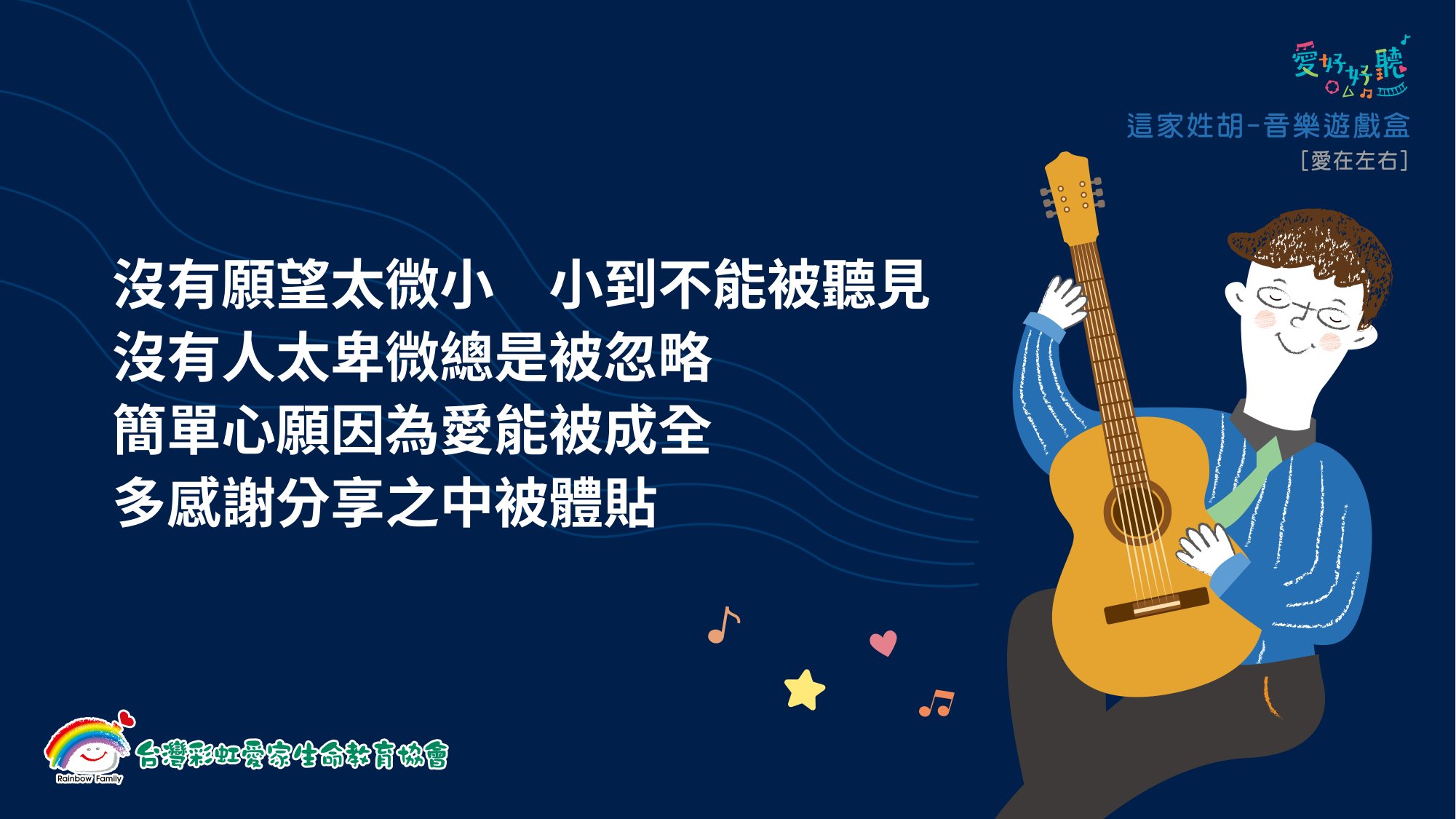

沒有願望太微小　小到不能被聽見
沒有人太卑微總是被忽略
簡單心願因為愛能被成全
多感謝分享之中被體貼